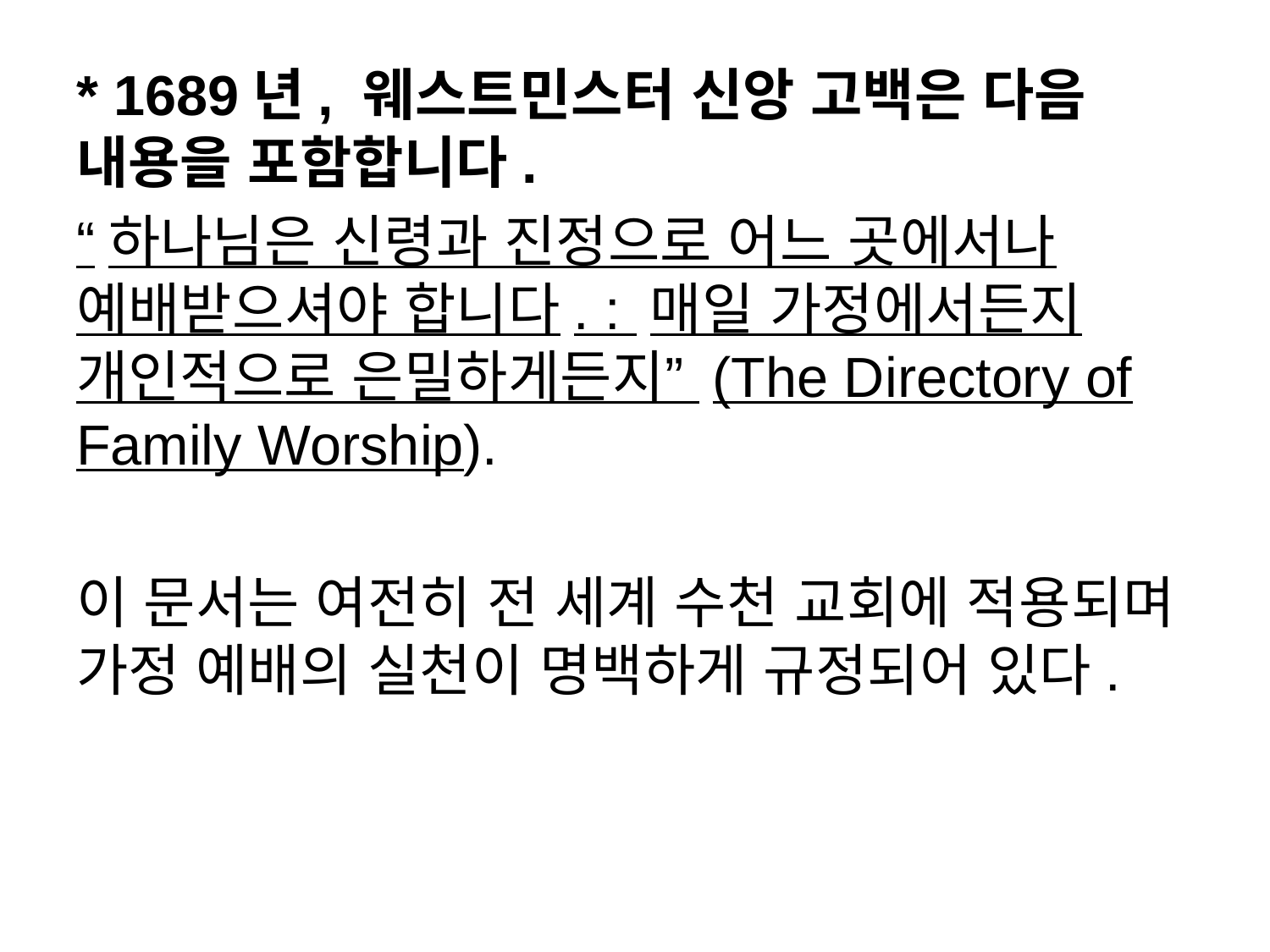

* 1689년, 웨스트민스터 신앙 고백은 다음 내용을 포함합니다.
“하나님은 신령과 진정으로 어느 곳에서나 예배받으셔야 합니다. : 매일 가정에서든지 개인적으로 은밀하게든지” (The Directory of Family Worship).

이 문서는 여전히 전 세계 수천 교회에 적용되며 가정 예배의 실천이 명백하게 규정되어 있다.